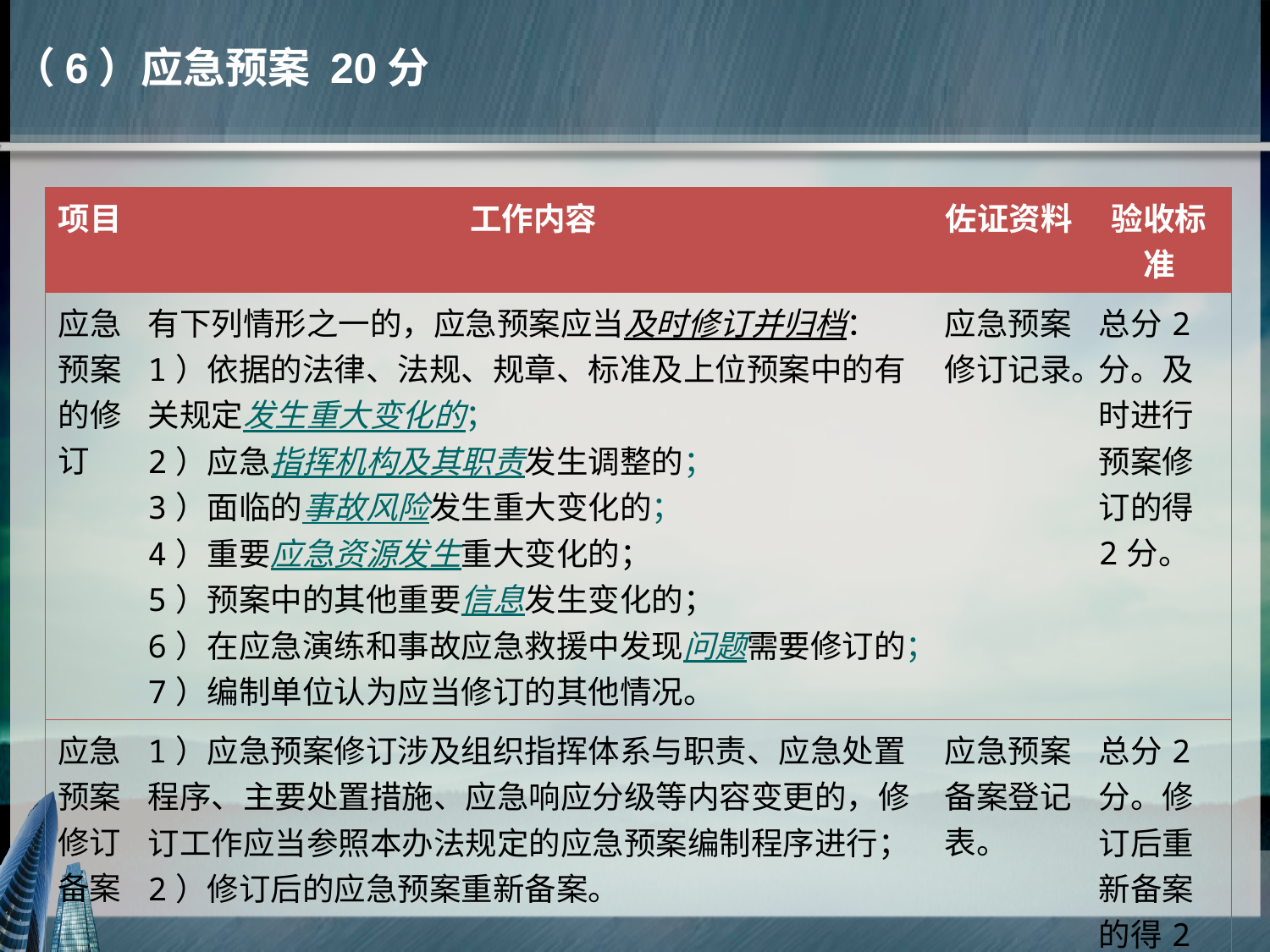

（6）应急预案 20分
| 项目 | 工作内容 | 佐证资料 | 验收标准 |
| --- | --- | --- | --- |
| 应急预案的修订 | 有下列情形之一的，应急预案应当及时修订并归档： 1）依据的法律、法规、规章、标准及上位预案中的有关规定发生重大变化的； 2）应急指挥机构及其职责发生调整的； 3）面临的事故风险发生重大变化的； 4）重要应急资源发生重大变化的； 5）预案中的其他重要信息发生变化的； 6）在应急演练和事故应急救援中发现问题需要修订的； 7）编制单位认为应当修订的其他情况。 | 应急预案修订记录。 | 总分2分。及时进行预案修订的得2分。 |
| 应急预案修订备案 | 1）应急预案修订涉及组织指挥体系与职责、应急处置程序、主要处置措施、应急响应分级等内容变更的，修订工作应当参照本办法规定的应急预案编制程序进行； 2）修订后的应急预案重新备案。 | 应急预案备案登记表。 | 总分2分。修订后重新备案的得2分。 |